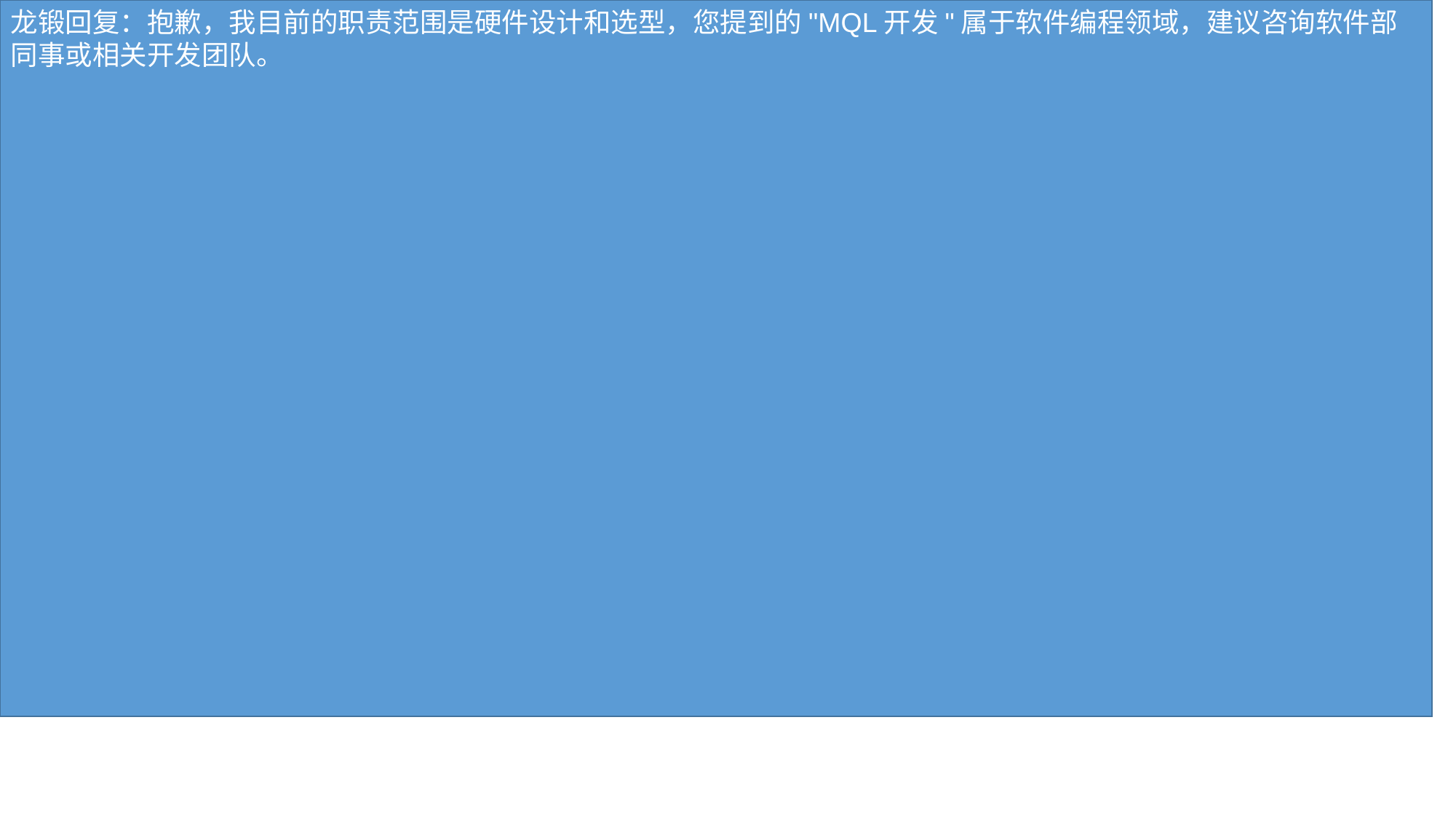

龙锻回复：抱歉，我目前的职责范围是硬件设计和选型，您提到的"MQL开发"属于软件编程领域，建议咨询软件部同事或相关开发团队。
#